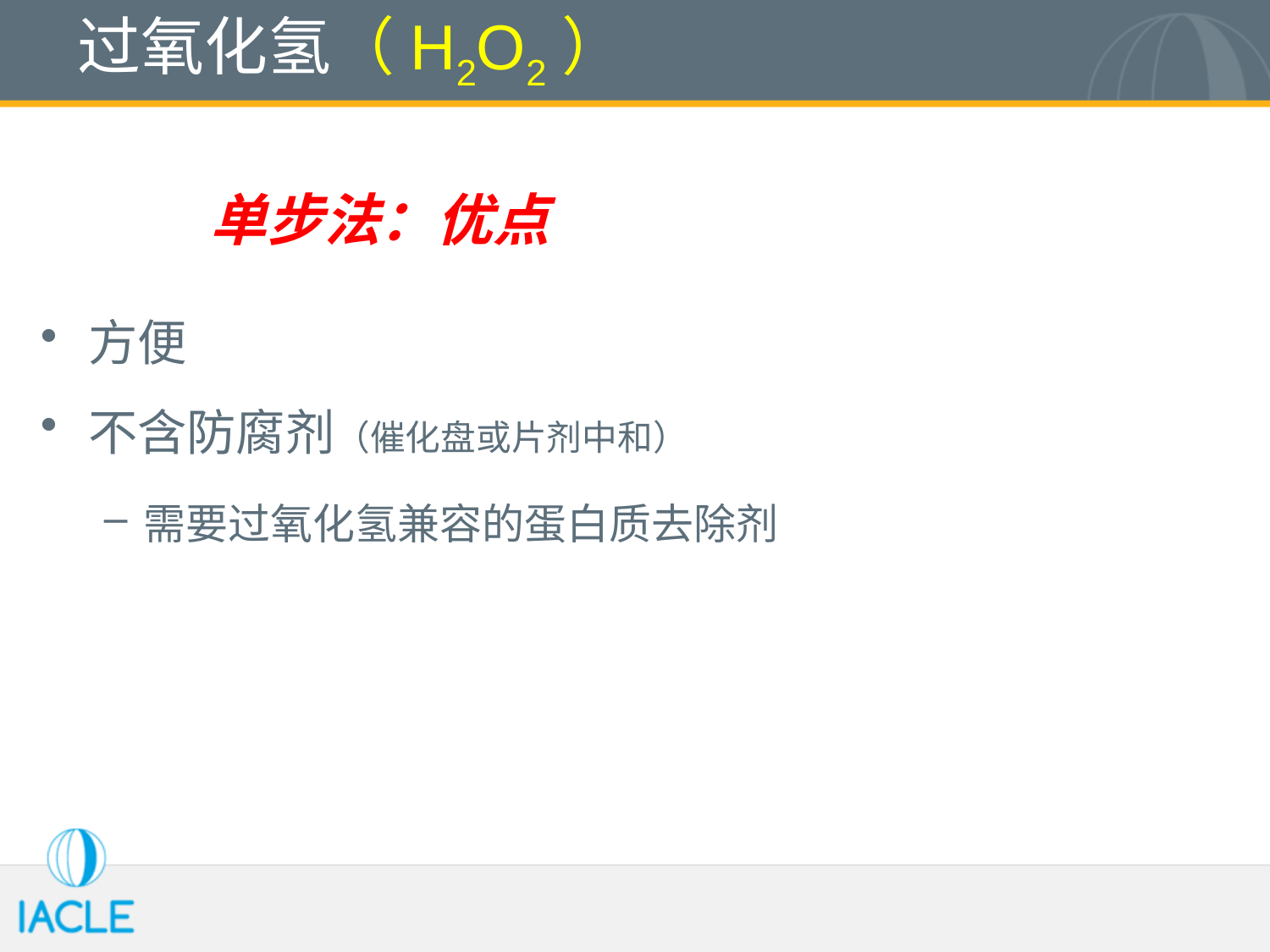

# 过氧化氢（H2O2）
单步法：优点
方便
不含防腐剂（催化盘或片剂中和）
需要过氧化氢兼容的蛋白质去除剂